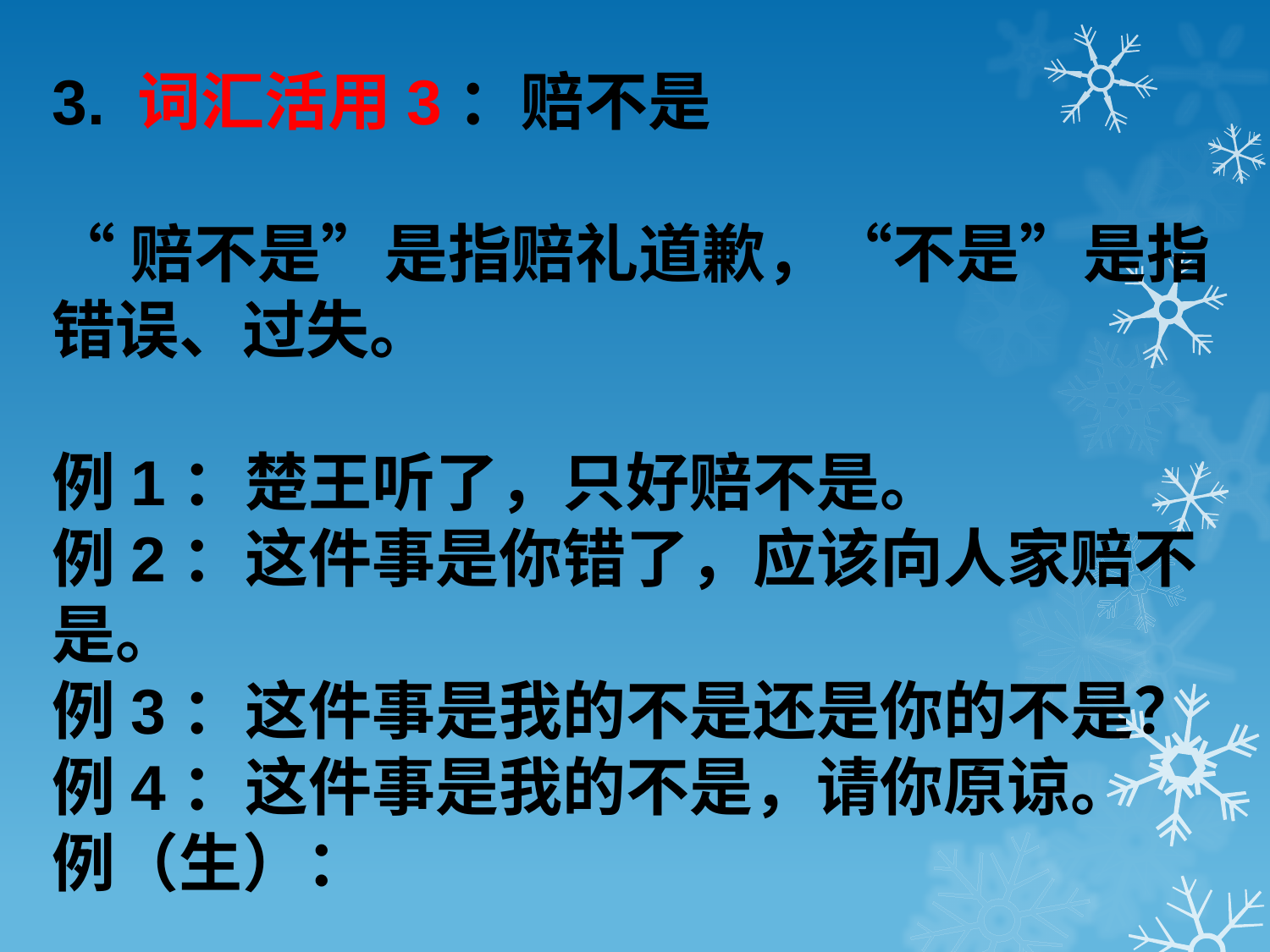

3. 词汇活用3：赔不是

“赔不是”是指赔礼道歉，“不是”是指错误、过失。

例1：楚王听了，只好赔不是。
例2：这件事是你错了，应该向人家赔不是。
例3：这件事是我的不是还是你的不是？
例4：这件事是我的不是，请你原谅。
例（生）：